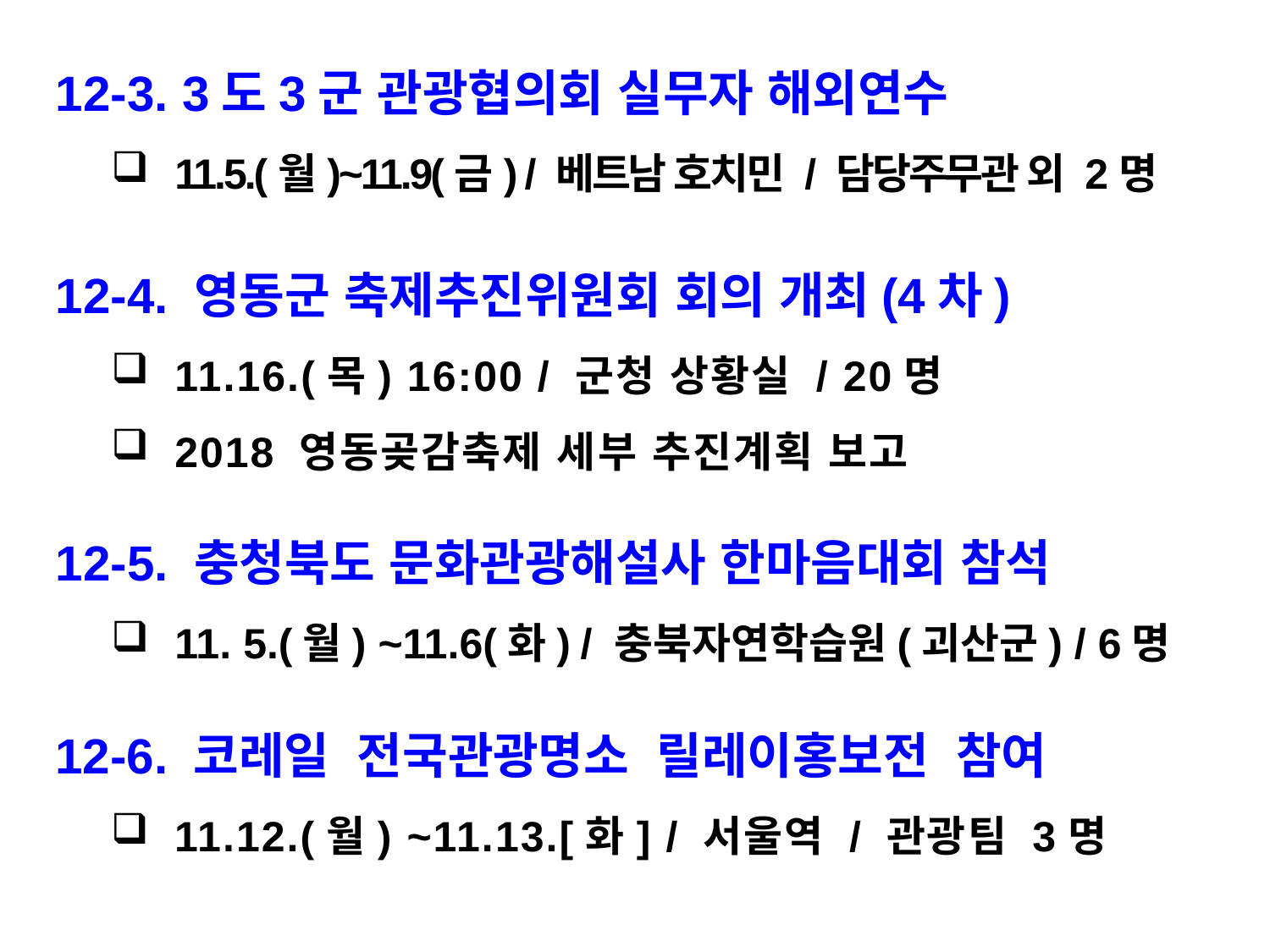

12-3. 3도3군 관광협의회 실무자 해외연수
11.5.(월)~11.9(금) / 베트남 호치민 / 담당주무관 외 2명

12-4. 영동군 축제추진위원회 회의 개최(4차)
11.16.(목) 16:00 / 군청 상황실 / 20명
2018 영동곶감축제 세부 추진계획 보고

12-5. 충청북도 문화관광해설사 한마음대회 참석
11. 5.(월) ~11.6(화) / 충북자연학습원(괴산군) / 6명

12-6. 코레일  전국관광명소  릴레이홍보전  참여
11.12.(월) ~11.13.[화] / 서울역 / 관광팀 3명